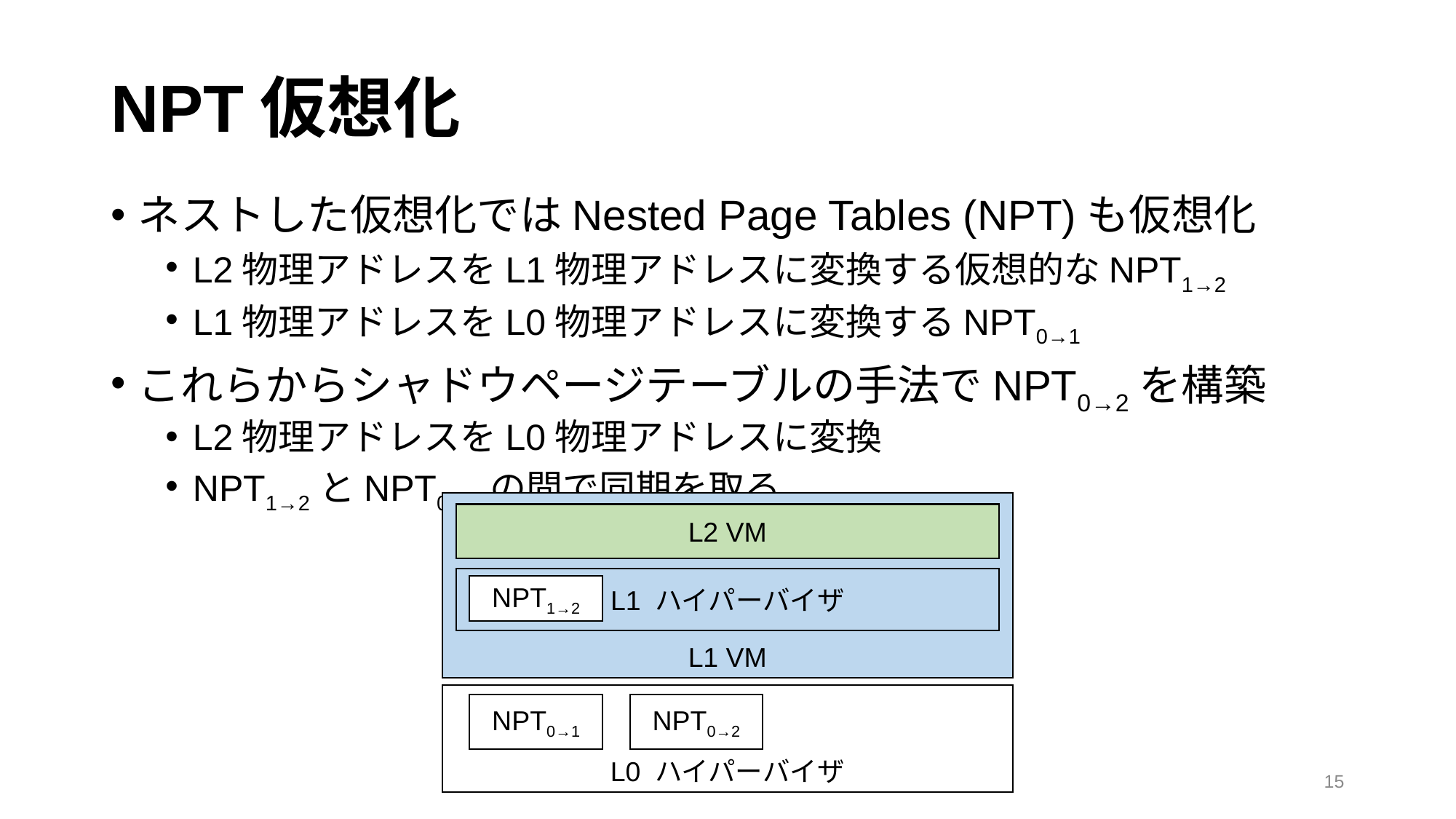

# NPT仮想化
ネストした仮想化ではNested Page Tables (NPT)も仮想化
L2物理アドレスをL1物理アドレスに変換する仮想的なNPT1→2
L1物理アドレスをL0物理アドレスに変換するNPT0→1
これらからシャドウページテーブルの手法でNPT0→2を構築
L2物理アドレスをL0物理アドレスに変換
NPT1→2とNPT0→2の間で同期を取る
L1 VM
L2 VM
L1 ハイパーバイザ
NPT1→2
L0 ハイパーバイザ
NPT0→1
NPT0→2
15